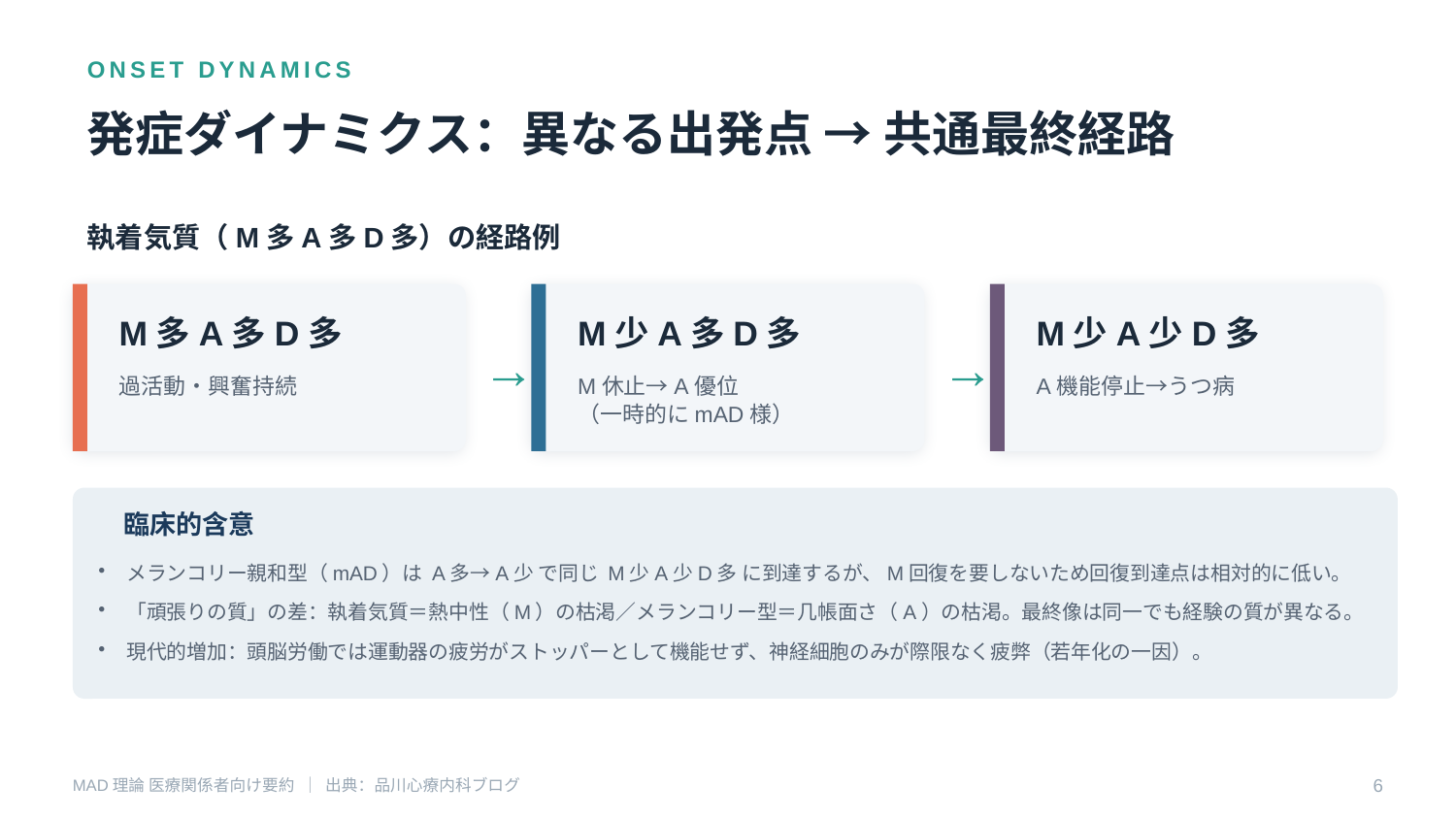

ONSET DYNAMICS
発症ダイナミクス：異なる出発点 → 共通最終経路
執着気質（M多A多D多）の経路例

→

→

M多A多D多
M少A多D多
M少A少D多
過活動・興奮持続
M休止→A優位
（一時的にmAD様）
A機能停止→うつ病

臨床的含意
メランコリー親和型（mAD）は A多→A少 で同じ M少A少D多 に到達するが、M回復を要しないため回復到達点は相対的に低い。
「頑張りの質」の差：執着気質＝熱中性（M）の枯渇／メランコリー型＝几帳面さ（A）の枯渇。最終像は同一でも経験の質が異なる。
現代的増加：頭脳労働では運動器の疲労がストッパーとして機能せず、神経細胞のみが際限なく疲弊（若年化の一因）。
MAD理論 医療関係者向け要約  ｜  出典：品川心療内科ブログ
6